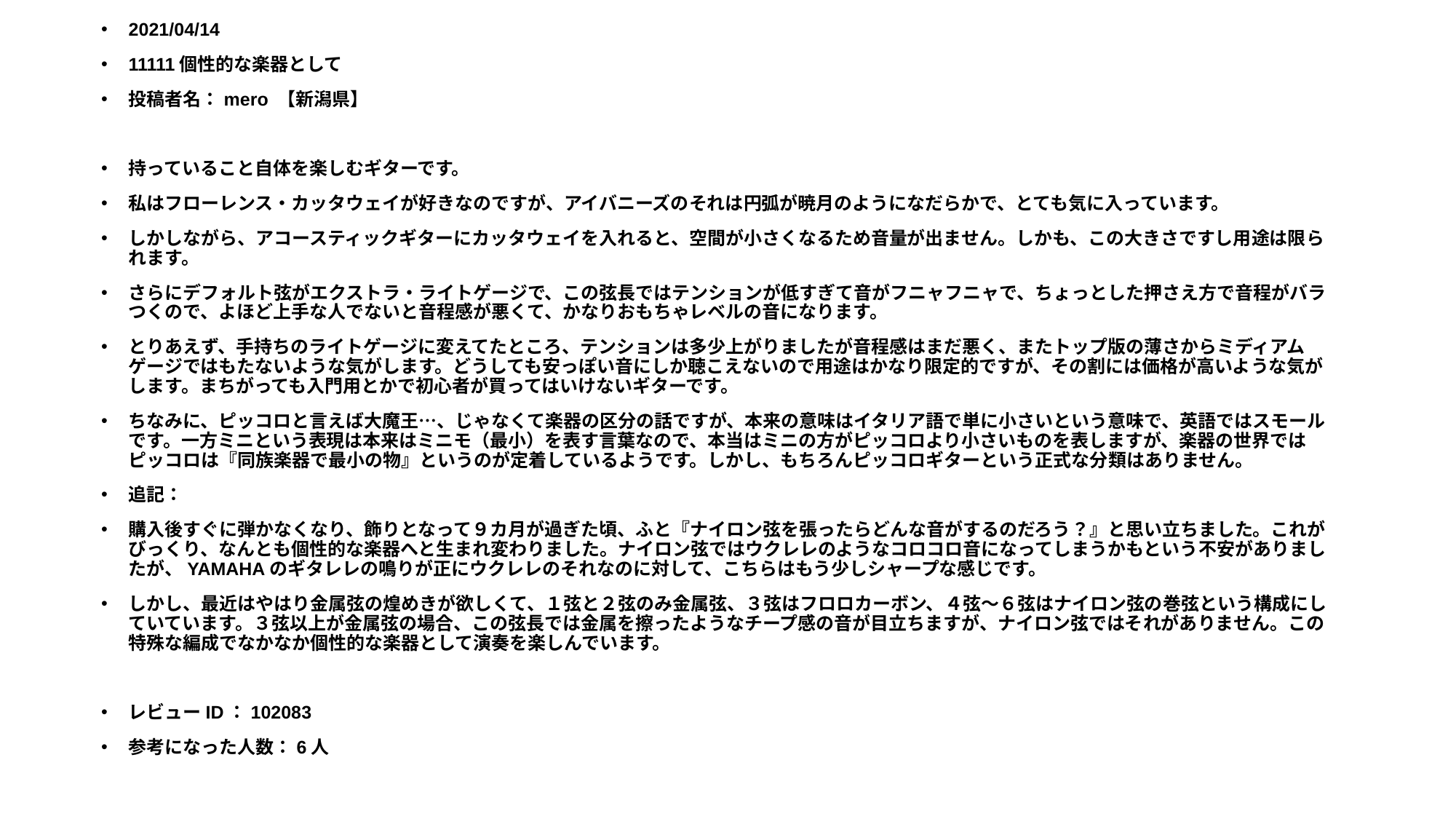

2021/04/14
11111個性的な楽器として
投稿者名：mero 【新潟県】

持っていること自体を楽しむギターです。
私はフローレンス・カッタウェイが好きなのですが、アイバニーズのそれは円弧が暁月のようになだらかで、とても気に入っています。
しかしながら、アコースティックギターにカッタウェイを入れると、空間が小さくなるため音量が出ません。しかも、この大きさですし用途は限られます。
さらにデフォルト弦がエクストラ・ライトゲージで、この弦長ではテンションが低すぎて音がフニャフニャで、ちょっとした押さえ方で音程がバラつくので、よほど上手な人でないと音程感が悪くて、かなりおもちゃレベルの音になります。
とりあえず、手持ちのライトゲージに変えてたところ、テンションは多少上がりましたが音程感はまだ悪く、またトップ版の薄さからミディアムゲージではもたないような気がします。どうしても安っぽい音にしか聴こえないので用途はかなり限定的ですが、その割には価格が高いような気がします。まちがっても入門用とかで初心者が買ってはいけないギターです。
ちなみに、ピッコロと言えば大魔王…、じゃなくて楽器の区分の話ですが、本来の意味はイタリア語で単に小さいという意味で、英語ではスモールです。一方ミニという表現は本来はミニモ（最小）を表す言葉なので、本当はミニの方がピッコロより小さいものを表しますが、楽器の世界ではピッコロは『同族楽器で最小の物』というのが定着しているようです。しかし、もちろんピッコロギターという正式な分類はありません。
追記：
購入後すぐに弾かなくなり、飾りとなって９カ月が過ぎた頃、ふと『ナイロン弦を張ったらどんな音がするのだろう？』と思い立ちました。これがびっくり、なんとも個性的な楽器へと生まれ変わりました。ナイロン弦ではウクレレのようなコロコロ音になってしまうかもという不安がありましたが、YAMAHAのギタレレの鳴りが正にウクレレのそれなのに対して、こちらはもう少しシャープな感じです。
しかし、最近はやはり金属弦の煌めきが欲しくて、１弦と２弦のみ金属弦、３弦はフロロカーボン、４弦～６弦はナイロン弦の巻弦という構成にしていています。３弦以上が金属弦の場合、この弦長では金属を擦ったようなチープ感の音が目立ちますが、ナイロン弦ではそれがありません。この特殊な編成でなかなか個性的な楽器として演奏を楽しんでいます。

レビューID：102083
参考になった人数：6人